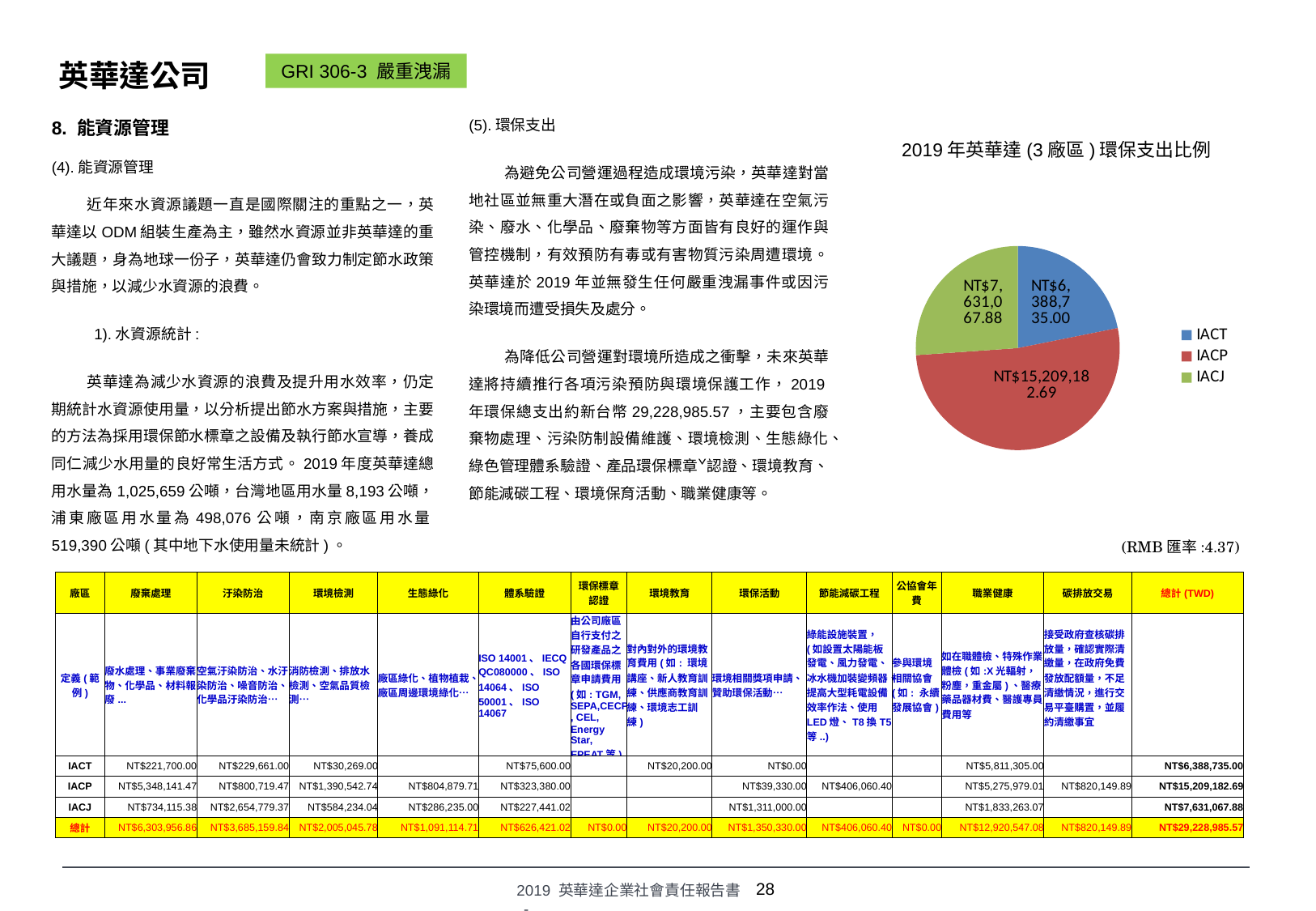

# 英華達公司
GRI 306-3 嚴重洩漏
8. 能資源管理
(4).能資源管理
近年來水資源議題一直是國際關注的重點之一，英華達以ODM組裝生產為主，雖然水資源並非英華達的重大議題，身為地球一份子，英華達仍會致力制定節水政策與措施，以減少水資源的浪費。
          1).水資源統計:
英華達為減少水資源的浪費及提升用水效率，仍定期統計水資源使用量，以分析提出節水方案與措施，主要的方法為採用環保節水標章之設備及執行節水宣導，養成同仁減少水用量的良好常生活方式。2019年度英華達總用水量為1,025,659公噸，台灣地區用水量8,193公噸，浦東廠區用水量為498,076公噸，南京廠區用水量519,390公噸(其中地下水使用量未統計)。

(5).環保支出
為避免公司營運過程造成環境污染，英華達對當地社區並無重大潛在或負面之影響，英華達在空氣污染、廢水、化學品、廢棄物等方面皆有良好的運作與管控機制，有效預防有毒或有害物質污染周遭環境。英華達於2019年並無發生任何嚴重洩漏事件或因污染環境而遭受損失及處分。
為降低公司營運對環境所造成之衝擊，未來英華達將持續推行各項污染預防與環境保護工作，2019年環保總支出約新台幣29,228,985.57，主要包含廢棄物處理、污染防制設備維護、環境檢測、生態綠化、綠色管理體系驗證、產品環保標章ˇ認證、環境教育、節能減碳工程、環境保育活動、職業健康等。

2019年英華達(3廠區)環保支出比例

[unsupported chart]

### Chart

| Category |  |
|---|---|
| IACT | 6388735.0 |
| IACP | 15209182.687436633 |
| IACJ | 7631067.882300001 |
(RMB匯率:4.37)

| 廠區 | 廢棄處理 | 汙染防治 | 環境檢測 | 生態綠化 | 體系驗證 | 環保標章 認證 | 環境教育 | 環保活動 | 節能減碳工程 | 公協會年費 | 職業健康 | 碳排放交易 | 總計(TWD) |
| --- | --- | --- | --- | --- | --- | --- | --- | --- | --- | --- | --- | --- | --- |
| 定義(範例) | 廢水處理、事業廢棄物、化學品、材料報廢... | 空氣汙染防治、水汙染防治、噪音防治、化學品汙染防治… | 消防檢測、排放水檢測、空氣品質檢測… | 廠區綠化、植物植栽、廠區周邊環境綠化… | ISO 14001、IECQ QC080000、ISO 14064、ISO 50001、ISO 14067 | 由公司廠區自行支付之研發產品之各國環保標章申請費用(如: TGM, SEPA,CECP, CEL, Energy Star, EPEAT等) | 對內對外的環境教育費用(如: 環境講座、新人教育訓練、供應商教育訓練、環境志工訓練) | 環境相關獎項申請、贊助環保活動… | 綠能設施裝置，(如設置太陽能板發電、風力發電、冰水機加裝變頻器、提高大型耗電設備效率作法、使用LED燈、T8換T5等..) | 參與環境相關協會(如: 永續發展協會) | 如在職體檢、特殊作業體檢(如:X光輻射，粉塵，重金屬)、醫療藥品器材費、醫護專員費用等 | 接受政府查核碳排放量，確認實際清繳量，在政府免費發放配額量，不足清繳情況，進行交易平臺購置，並履約清繳事宜 |  |
| IACT | NT$221,700.00 | NT$229,661.00 | NT$30,269.00 |  | NT$75,600.00 |  | NT$20,200.00 | NT$0.00 |  |  | NT$5,811,305.00 |  | NT$6,388,735.00 |
| IACP | NT$5,348,141.47 | NT$800,719.47 | NT$1,390,542.74 | NT$804,879.71 | NT$323,380.00 |  |  | NT$39,330.00 | NT$406,060.40 |  | NT$5,275,979.01 | NT$820,149.89 | NT$15,209,182.69 |
| IACJ | NT$734,115.38 | NT$2,654,779.37 | NT$584,234.04 | NT$286,235.00 | NT$227,441.02 |  |  | NT$1,311,000.00 |  |  | NT$1,833,263.07 |  | NT$7,631,067.88 |
| 總計 | NT$6,303,956.86 | NT$3,685,159.84 | NT$2,005,045.78 | NT$1,091,114.71 | NT$626,421.02 | NT$0.00 | NT$20,200.00 | NT$1,350,330.00 | NT$406,060.40 | NT$0.00 | NT$12,920,547.08 | NT$820,149.89 | NT$29,228,985.57 |